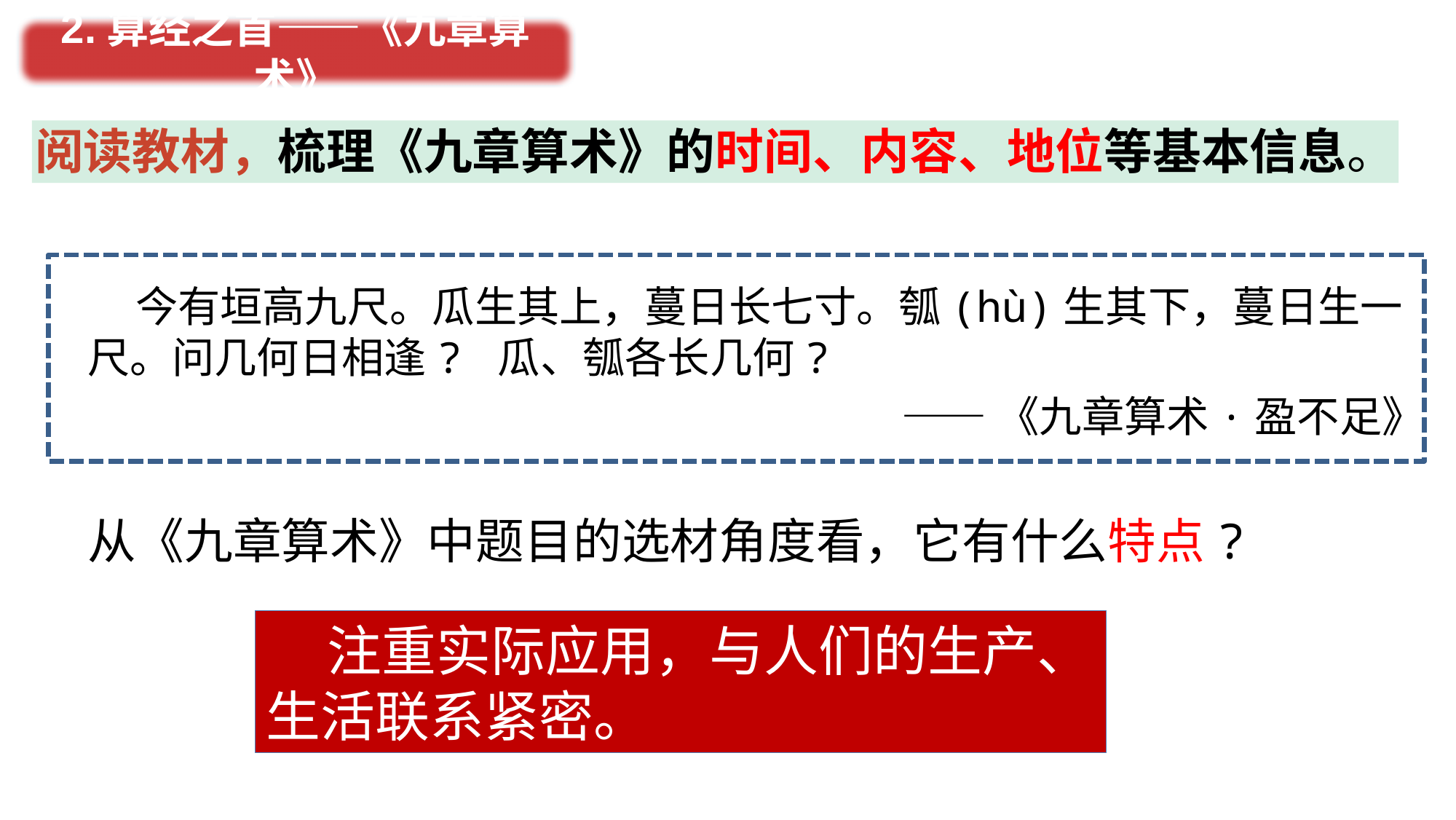

2.算经之首——《九章算术》
阅读教材，梳理《九章算术》的时间、内容、地位等基本信息。

    今有垣高九尺。瓜生其上，蔓日长七寸。瓠(hù)生其下，蔓日生一尺。问几何日相逢? 瓜、瓠各长几何?
——《九章算术·盈不足》

从《九章算术》中题目的选材角度看，它有什么特点?
    注重实际应用，与人们的生产、生活联系紧密。